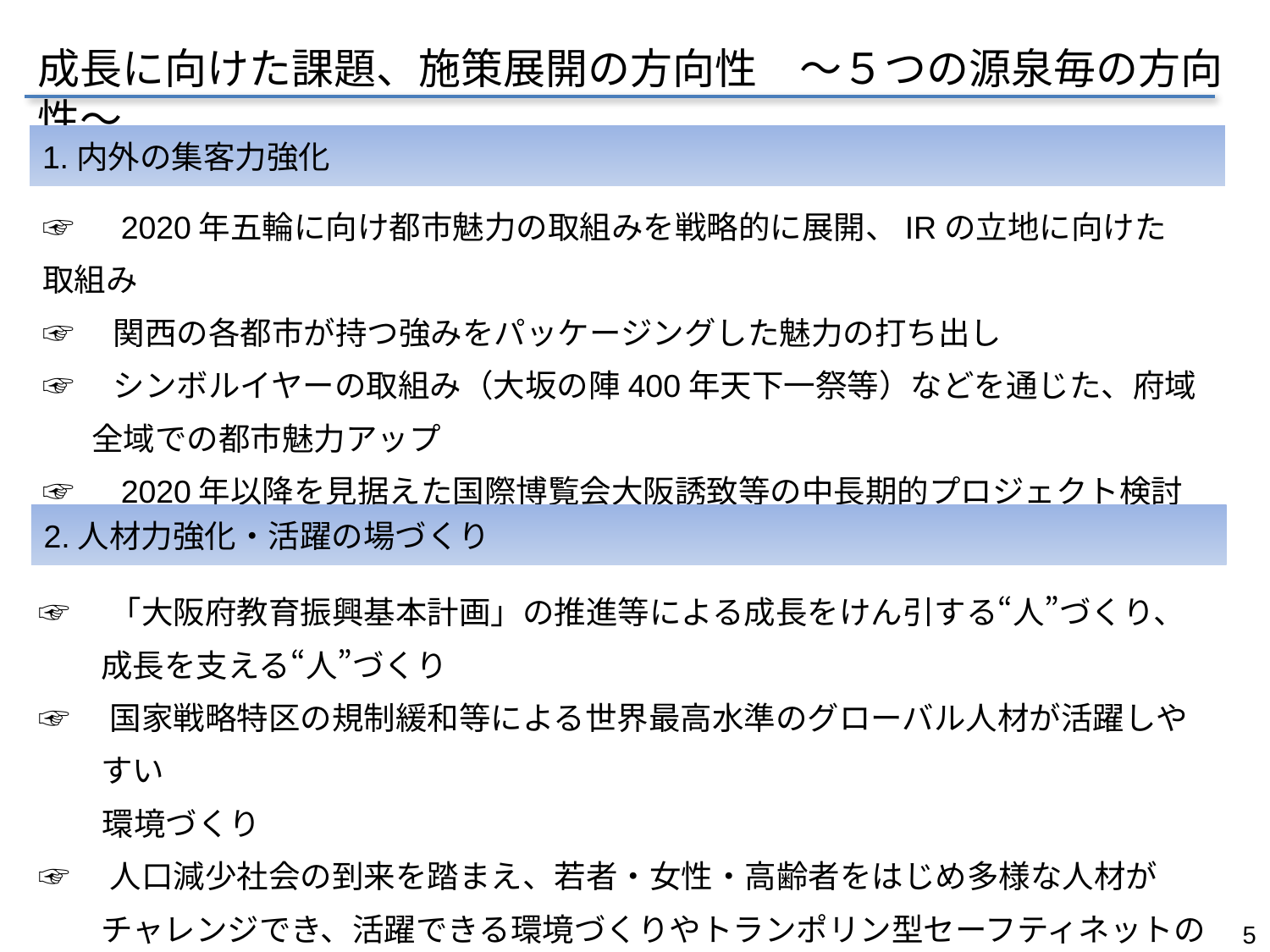

成長に向けた課題、施策展開の方向性　～５つの源泉毎の方向性～
1.内外の集客力強化
☞　2020年五輪に向け都市魅力の取組みを戦略的に展開、IRの立地に向けた取組み
☞　関西の各都市が持つ強みをパッケージングした魅力の打ち出し
☞　シンボルイヤーの取組み（大坂の陣400年天下一祭等）などを通じた、府域全域での都市魅力アップ
☞　2020年以降を見据えた国際博覧会大阪誘致等の中長期的プロジェクト検討
2.人材力強化・活躍の場づくり
☞　「大阪府教育振興基本計画」の推進等による成長をけん引する“人”づくり、成長を支える“人”づくり
☞　国家戦略特区の規制緩和等による世界最高水準のグローバル人材が活躍しやすい
　　環境づくり
☞　人口減少社会の到来を踏まえ、若者・女性・高齢者をはじめ多様な人材がチャレンジでき、活躍できる環境づくりやトランポリン型セーフティネットの構築
5